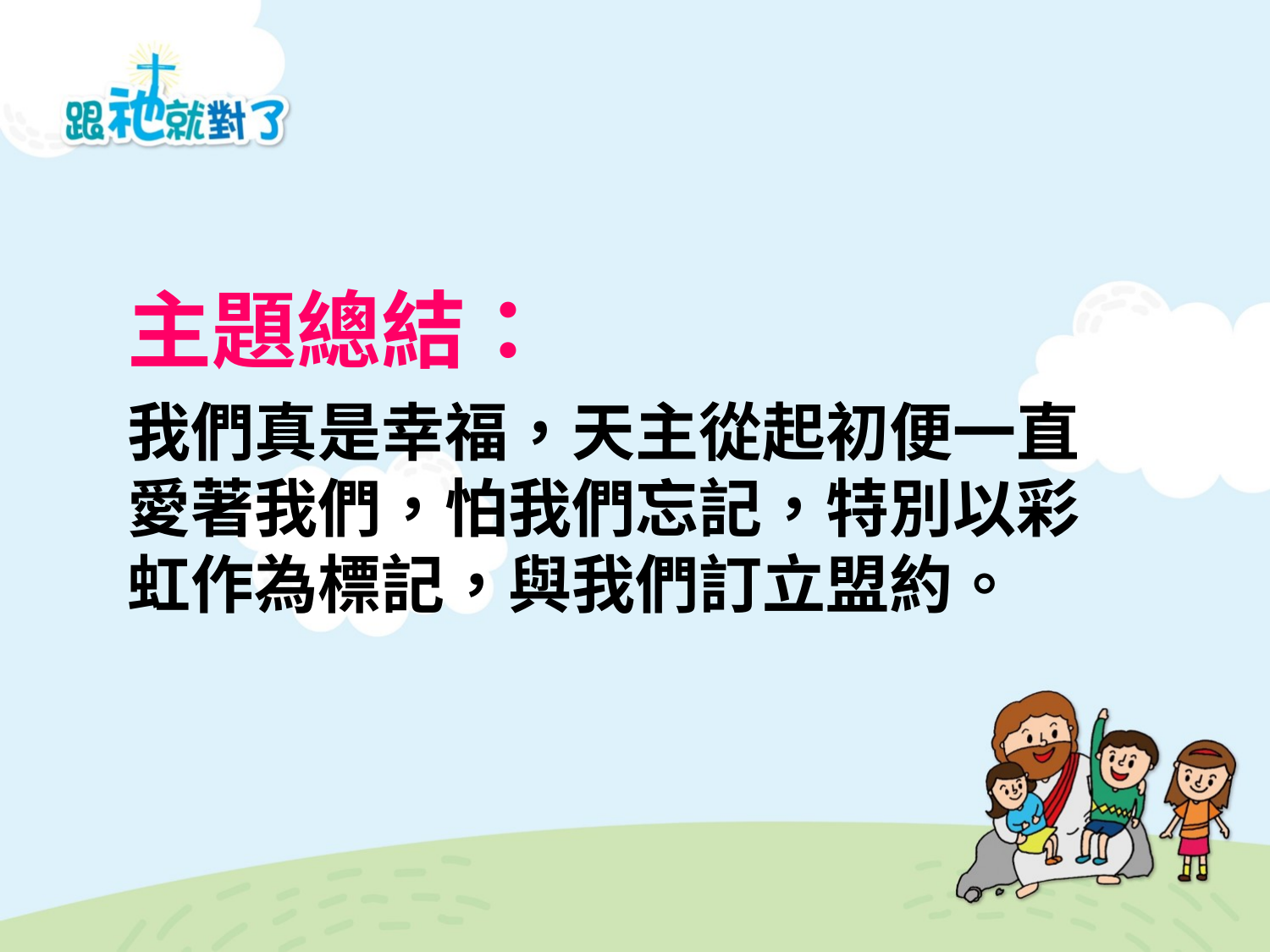

主題總結：
我們真是幸福，天主從起初便一直愛著我們，怕我們忘記，特別以彩虹作為標記，與我們訂立盟約。